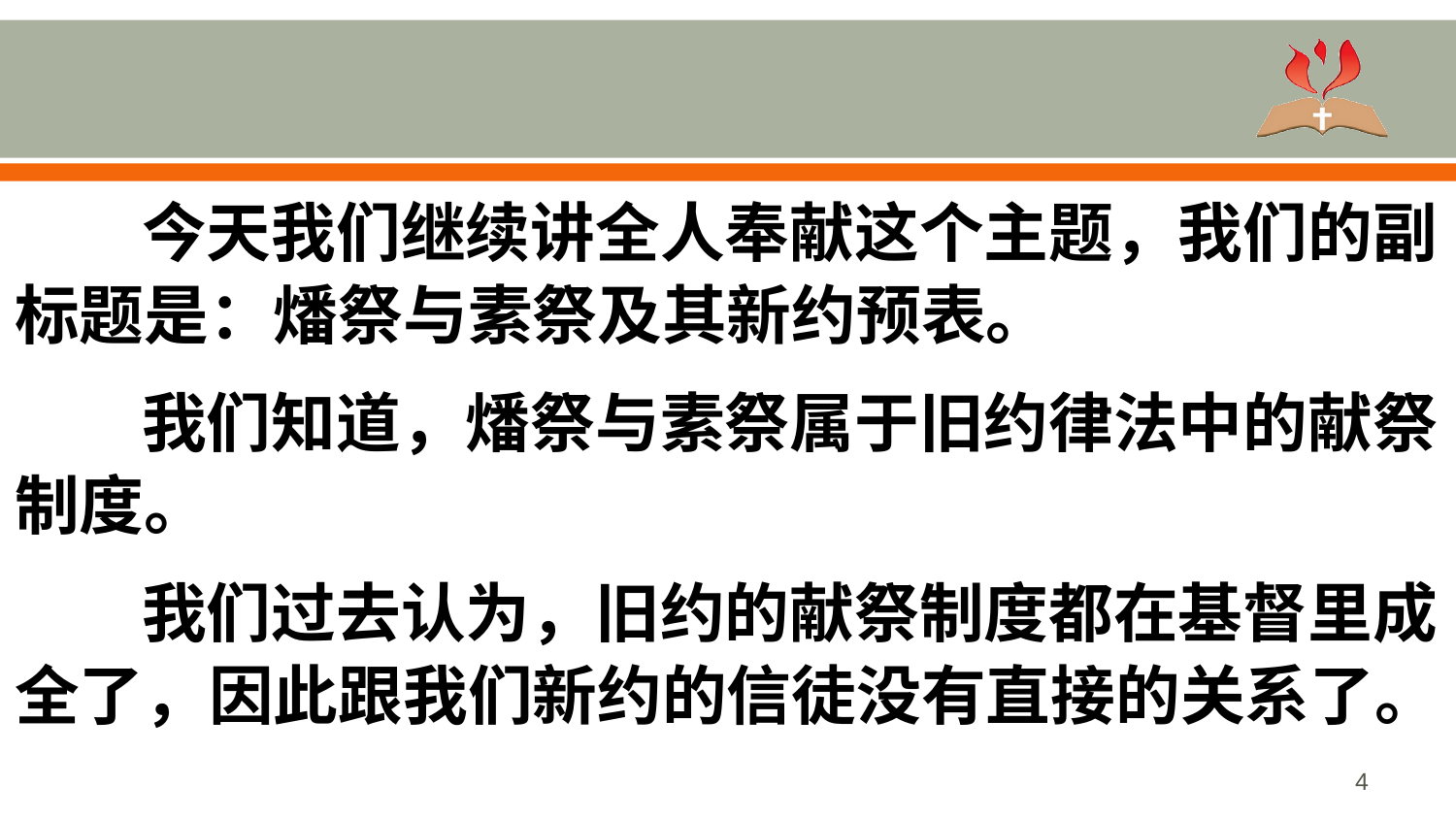

今天我们继续讲全人奉献这个主题，我们的副标题是：燔祭与素祭及其新约预表。
我们知道，燔祭与素祭属于旧约律法中的献祭制度。
我们过去认为，旧约的献祭制度都在基督里成全了，因此跟我们新约的信徒没有直接的关系了。

4